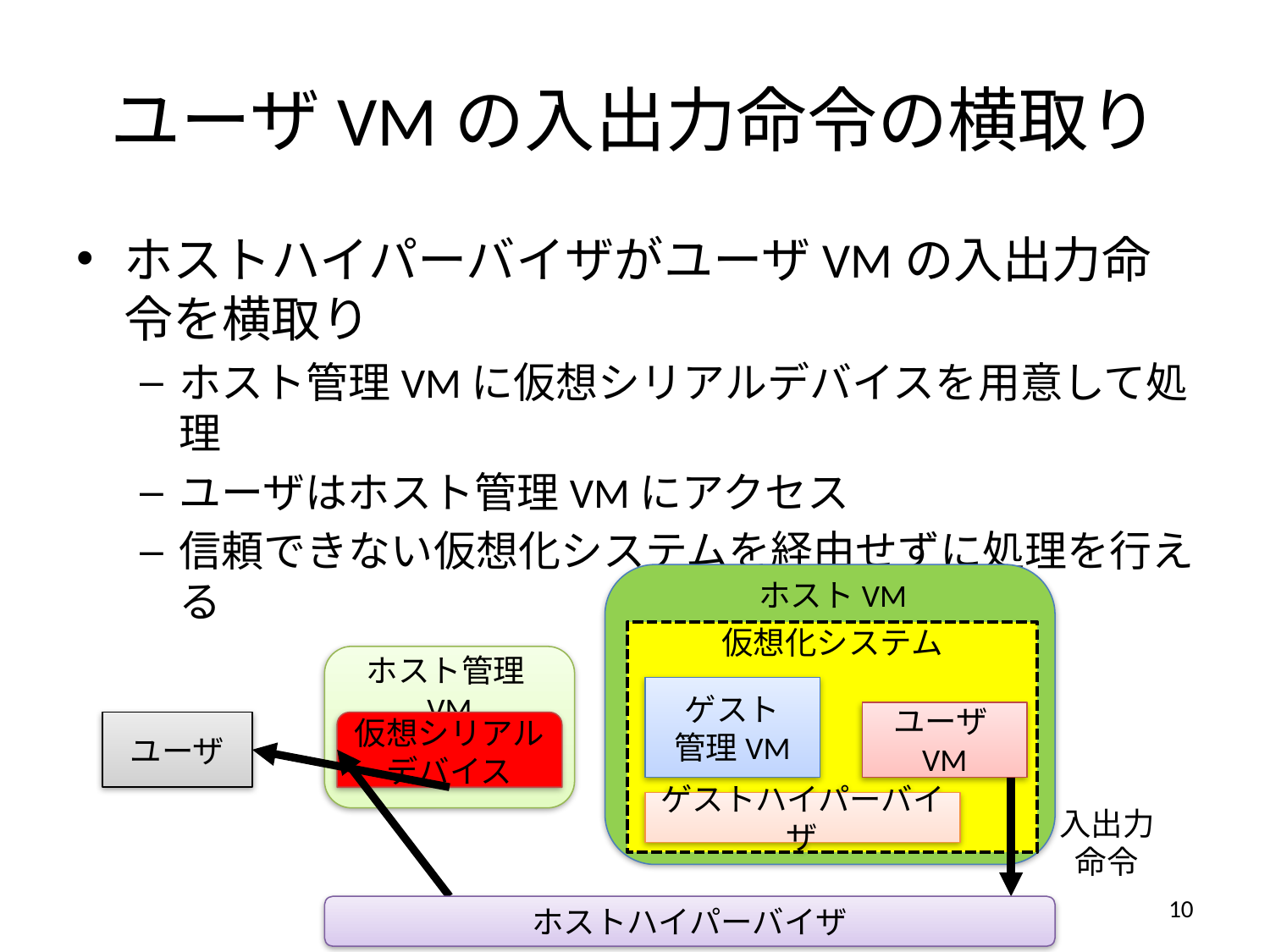

# ユーザVMの入出力命令の横取り
ホストハイパーバイザがユーザVMの入出力命令を横取り
ホスト管理VMに仮想シリアルデバイスを用意して処理
ユーザはホスト管理VMにアクセス
信頼できない仮想化システムを経由せずに処理を行える

ホストVM
仮想化システム

ホスト管理VM

ゲスト
管理VM
ユーザVM
ユーザ
仮想シリアル
デバイス
ゲストハイパーバイザ
入出力
命令
10
ホストハイパーバイザ